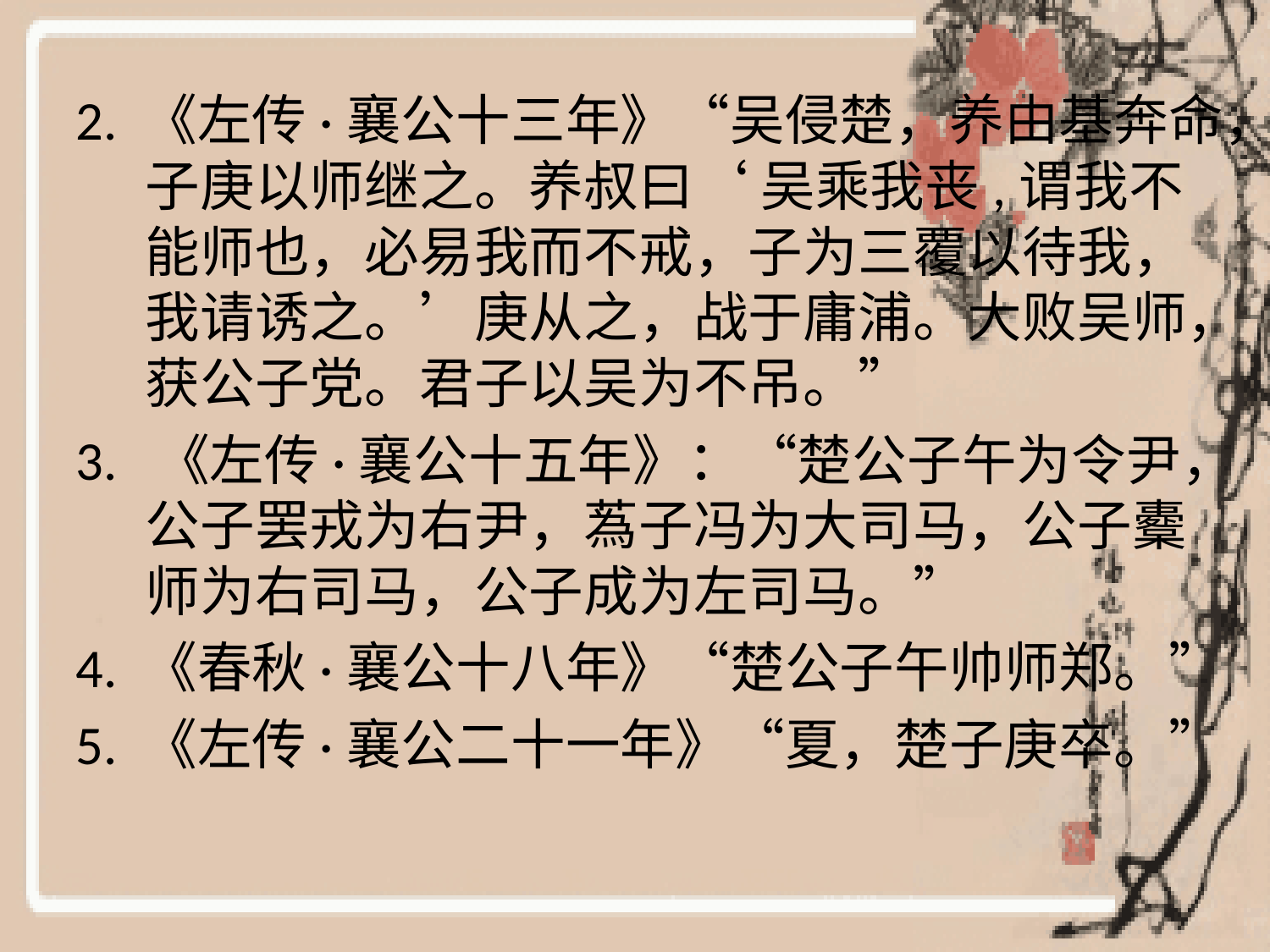

#
2. 《左传·襄公十三年》“吴侵楚，养由基奔命，子庚以师继之。养叔曰‘ 吴乘我丧,谓我不能师也，必易我而不戒，子为三覆以待我，我请诱之。’庚从之，战于庸浦。大败吴师，获公子党。君子以吴为不吊。”
3.  《左传·襄公十五年》：“楚公子午为令尹，公子罢戎为右尹，蒍子冯为大司马，公子櫜师为右司马，公子成为左司马。”
4. 《春秋·襄公十八年》“楚公子午帅师郑。”
5. 《左传·襄公二十一年》“夏，楚子庚卒。”